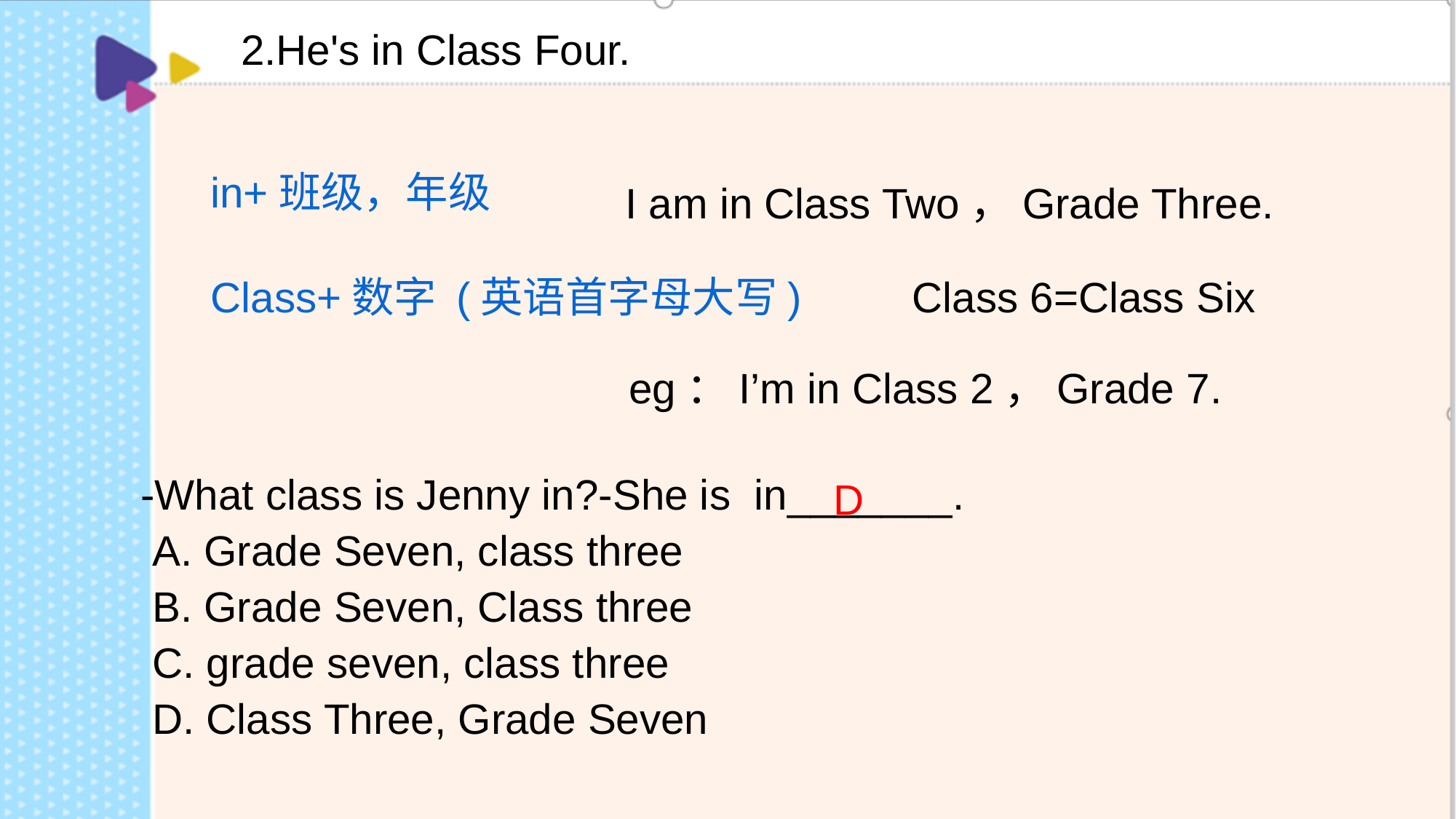

2.He's in Class Four.
in+班级，年级
I am in Class Two，Grade Three.
Class+数字 (英语首字母大写)
Class 6=Class Six
eg：I’m in Class 2，Grade 7.
-What class is Jenny in?-She is  in_______.
 A. Grade Seven, class three B. Grade Seven, Class three C. grade seven, class three D. Class Three, Grade Seven
   D